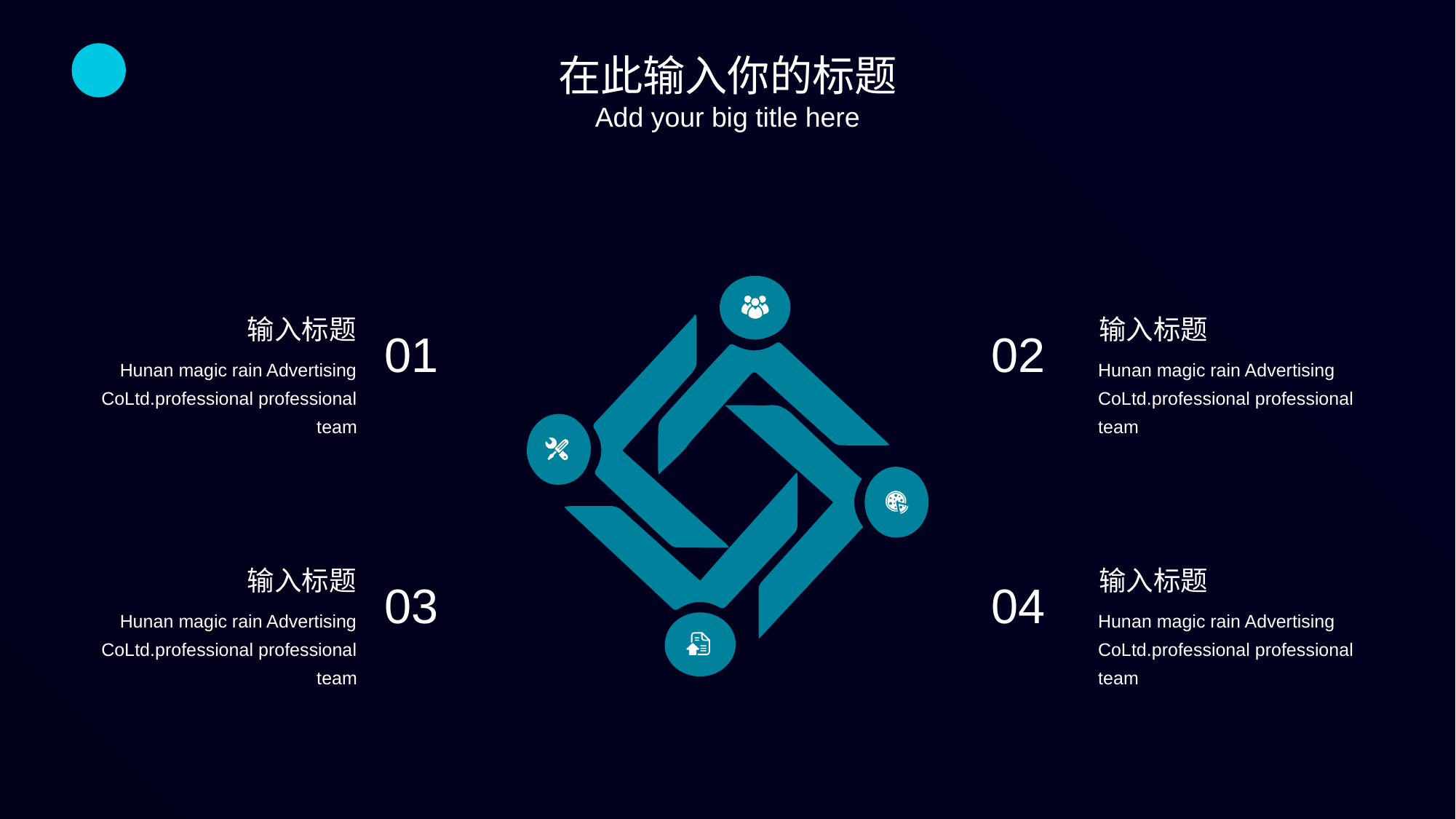

在此输入你的标题
Add your big title here

输入标题
输入标题

02
01
Hunan magic rain Advertising CoLtd.professional professional team
Hunan magic rain Advertising CoLtd.professional professional team

输入标题
输入标题
03
04
Hunan magic rain Advertising CoLtd.professional professional team
Hunan magic rain Advertising CoLtd.professional professional team